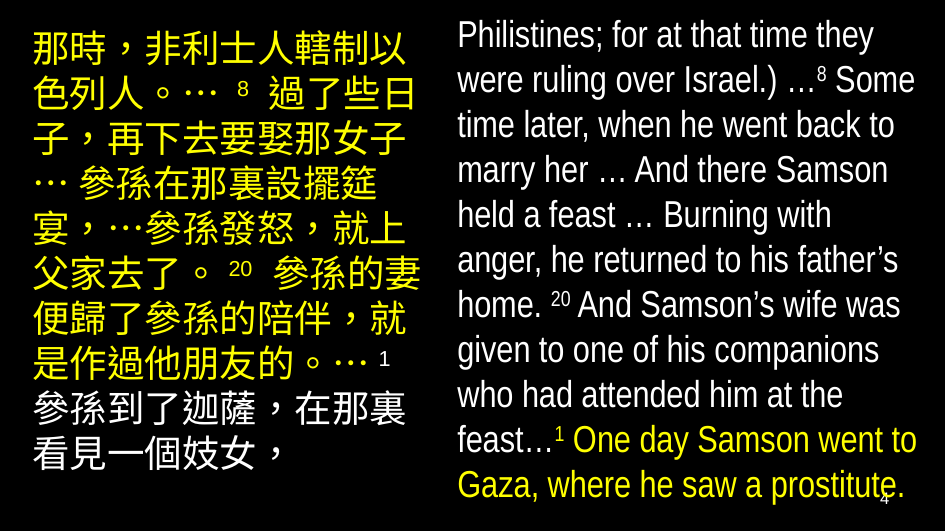

Philistines; for at that time they were ruling over Israel.) …8 Some time later, when he went back to marry her … And there Samson held a feast … Burning with anger, he returned to his father’s home. 20 And Samson’s wife was given to one of his companions who had attended him at the feast…1 One day Samson went to Gaza, where he saw a prostitute.
那時，非利士人轄制以色列人。… 8 過了些日子，再下去要娶那女子… 參孫在那裏設擺筵宴，…參孫發怒，就上父家去了。20 參孫的妻便歸了參孫的陪伴，就是作過他朋友的。…1 參孫到了迦薩，在那裏看見一個妓女，
4